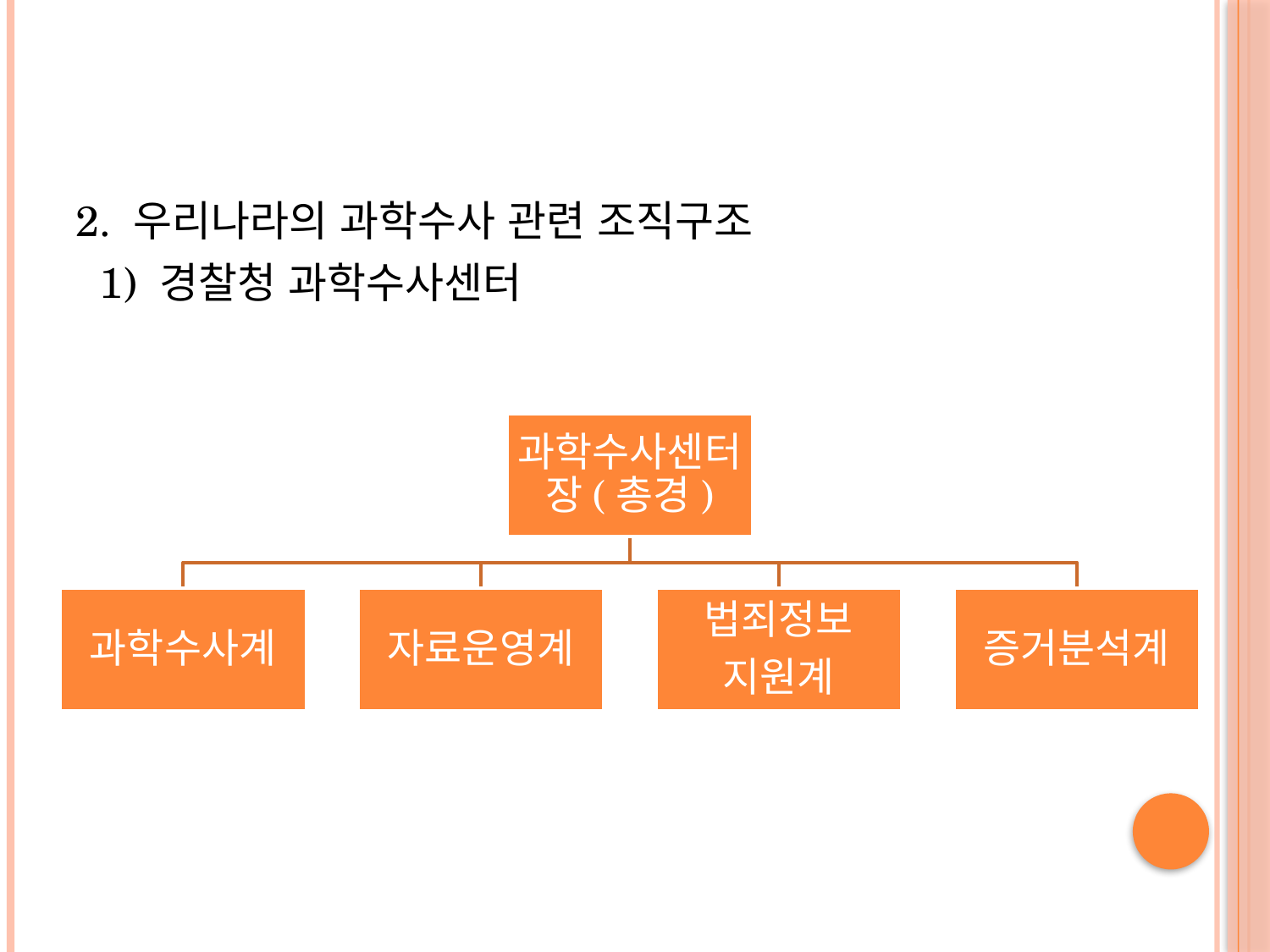

#
2. 우리나라의 과학수사 관련 조직구조
  1) 경찰청 과학수사센터
과학수사센터장(총경)
과학수사계
자료운영계
법죄정보
지원계
증거분석계